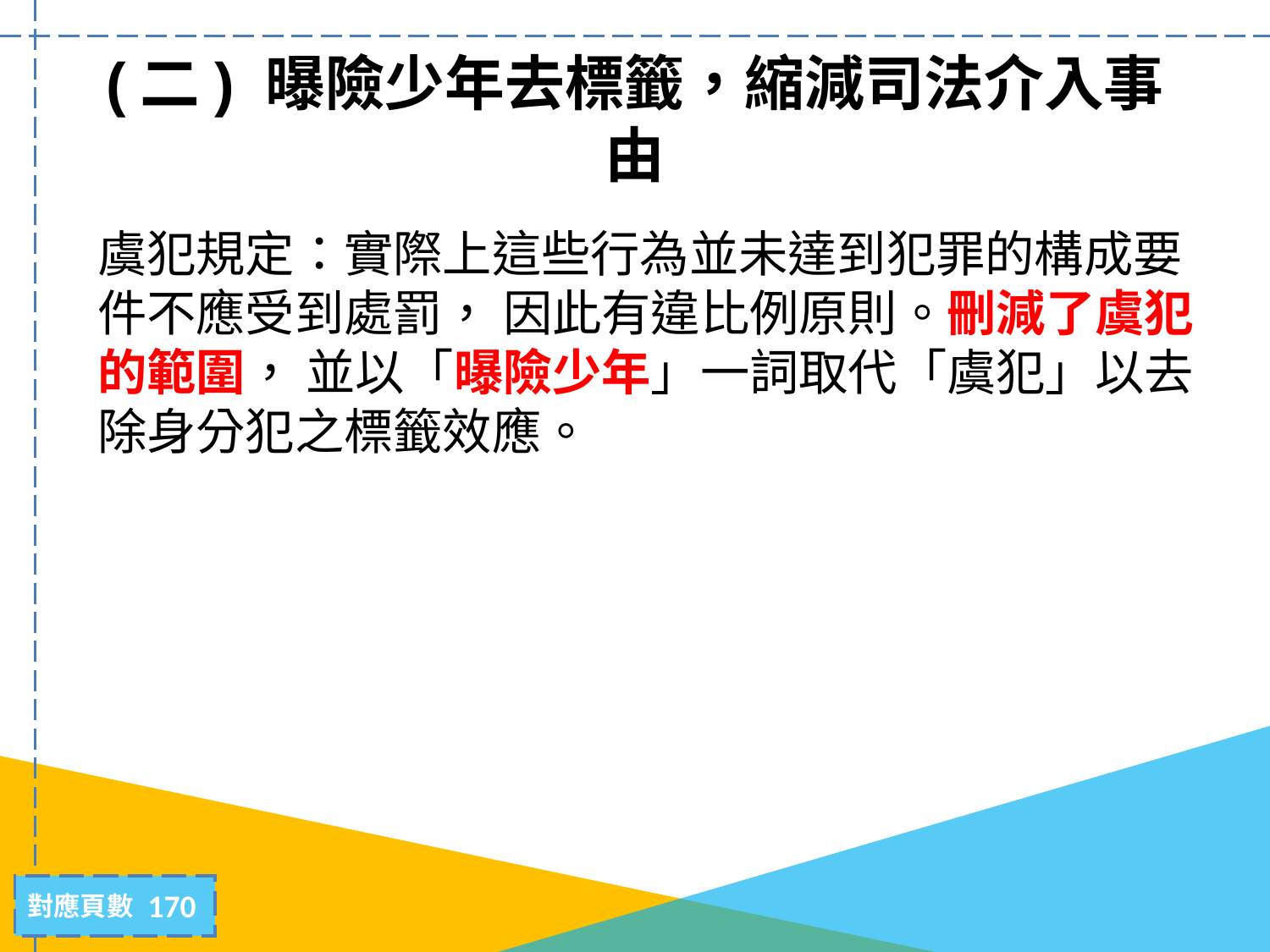

# (二) 曝險少年去標籤，縮減司法介入事由
虞犯規定：實際上這些行為並未達到犯罪的構成要件不應受到處罰， 因此有違比例原則。刪減了虞犯的範圍， 並以「曝險少年」一詞取代「虞犯」以去除身分犯之標籤效應。
170